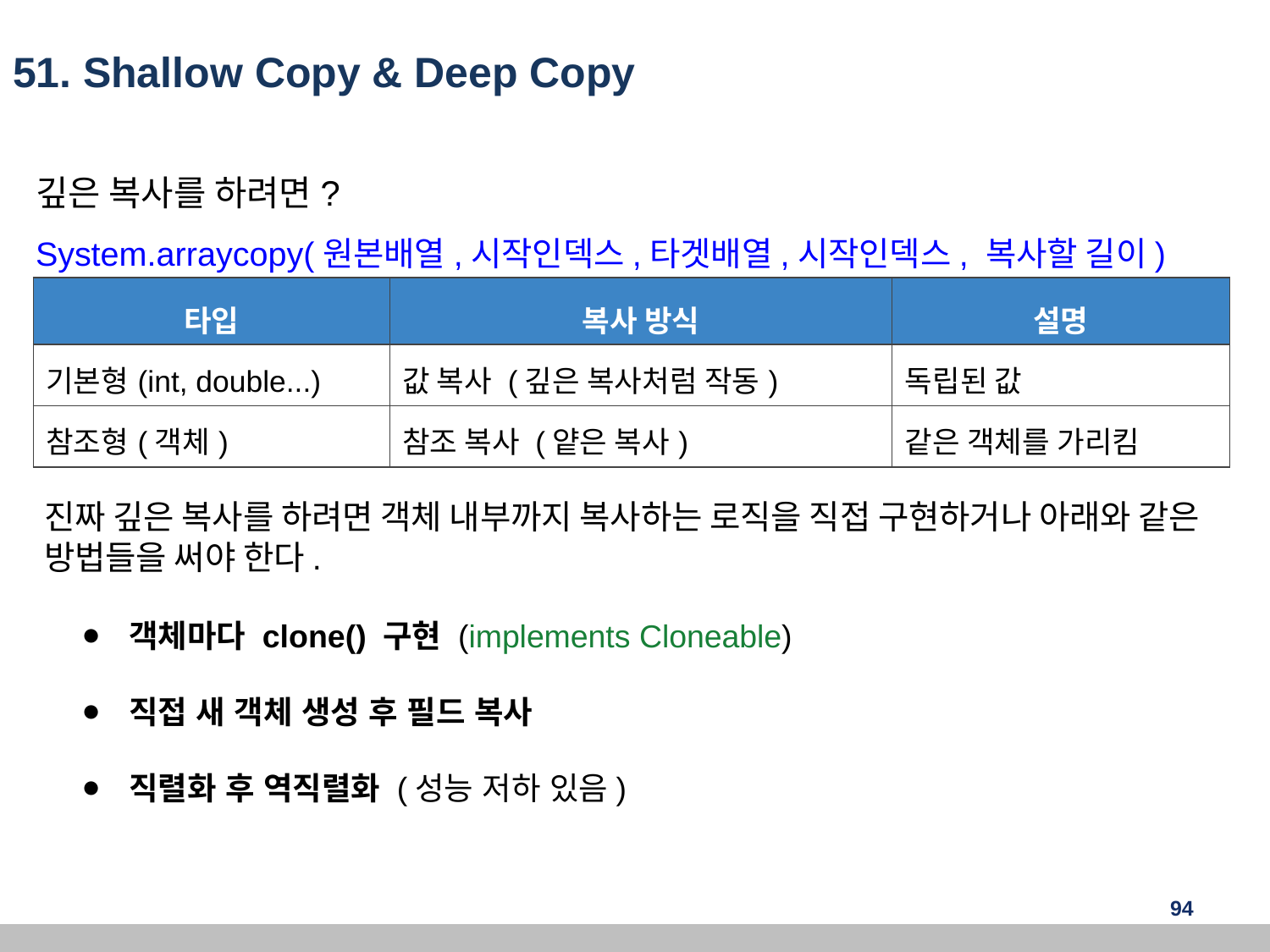

51. Shallow Copy & Deep Copy
깊은 복사를 하려면?
System.arraycopy(원본배열,시작인덱스,타겟배열,시작인덱스, 복사할 길이) 사용
| 타입 | 복사 방식 | 설명 |
| --- | --- | --- |
| 기본형(int, double...) | 값 복사 (깊은 복사처럼 작동) | 독립된 값 |
| 참조형(객체) | 참조 복사 (얕은 복사) | 같은 객체를 가리킴 |
진짜 깊은 복사를 하려면 객체 내부까지 복사하는 로직을 직접 구현하거나 아래와 같은 방법들을 써야 한다.
객체마다 clone() 구현 (implements Cloneable)
직접 새 객체 생성 후 필드 복사
직렬화 후 역직렬화 (성능 저하 있음)
94